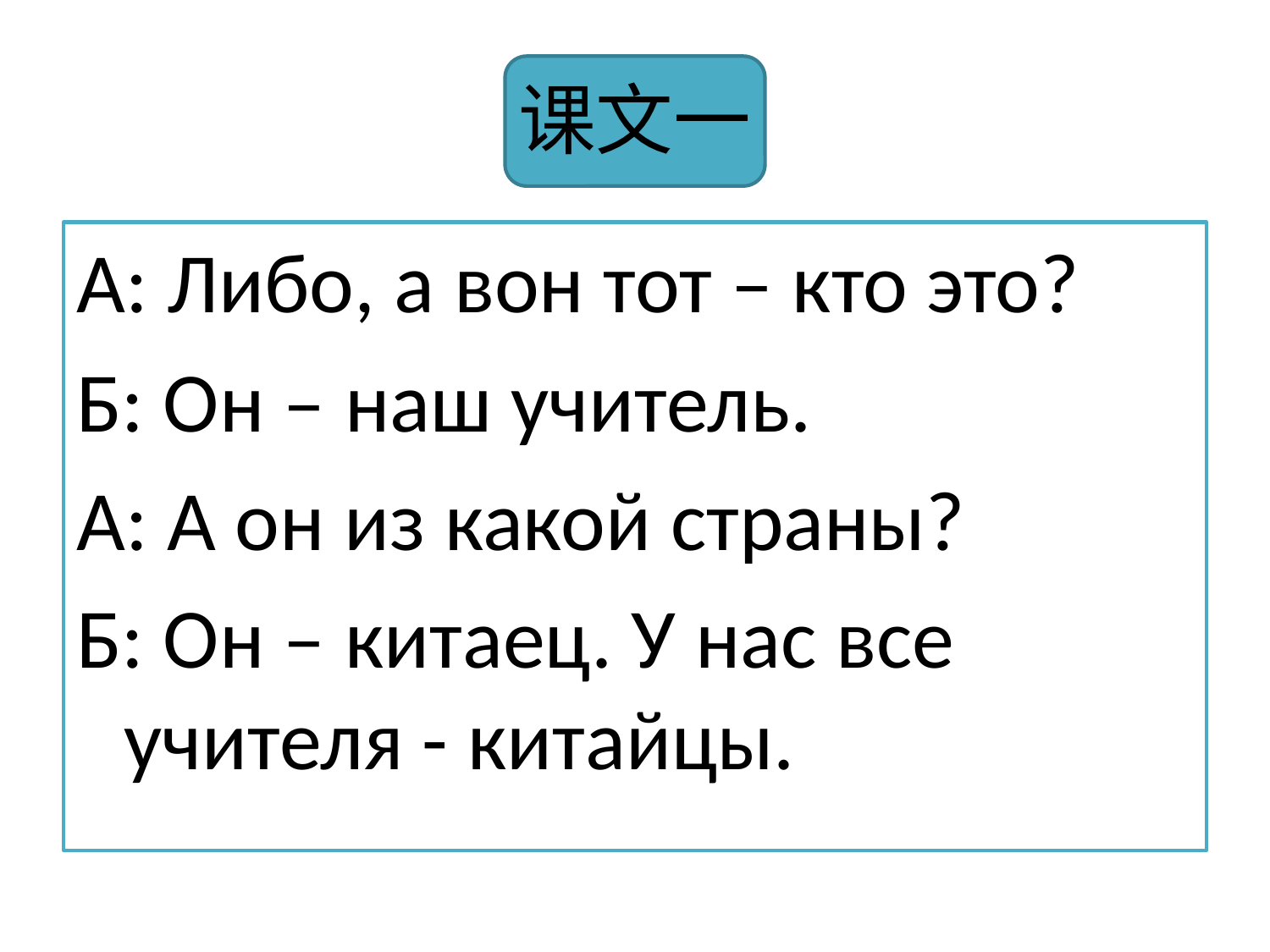

# 课文一

А: Либо, а вон тот – кто это?
Б: Он – наш учитель.
А: А он из какой страны?
Б: Он – китаец. У нас все учителя - китайцы.